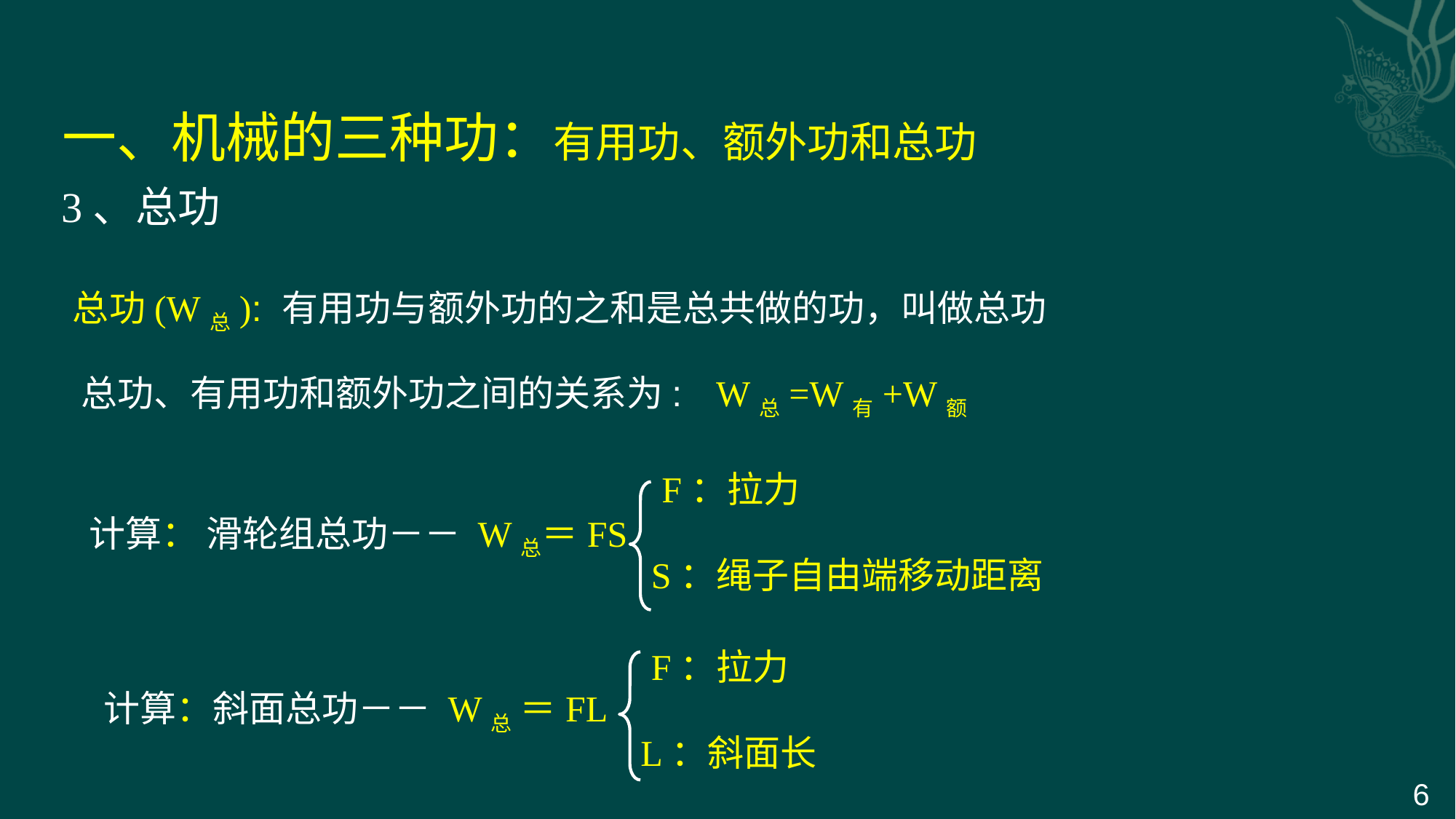

一、机械的三种功：有用功、额外功和总功
3、总功
有用功与额外功的之和是总共做的功，叫做总功
总功(W总):
总功、有用功和额外功之间的关系为:
W总=W有+W额
F：拉力

计算： 滑轮组总功－－ W总＝FS

S：绳子自由端移动距离
F：拉力

计算：斜面总功－－ W总 ＝FL
L：斜面长
6